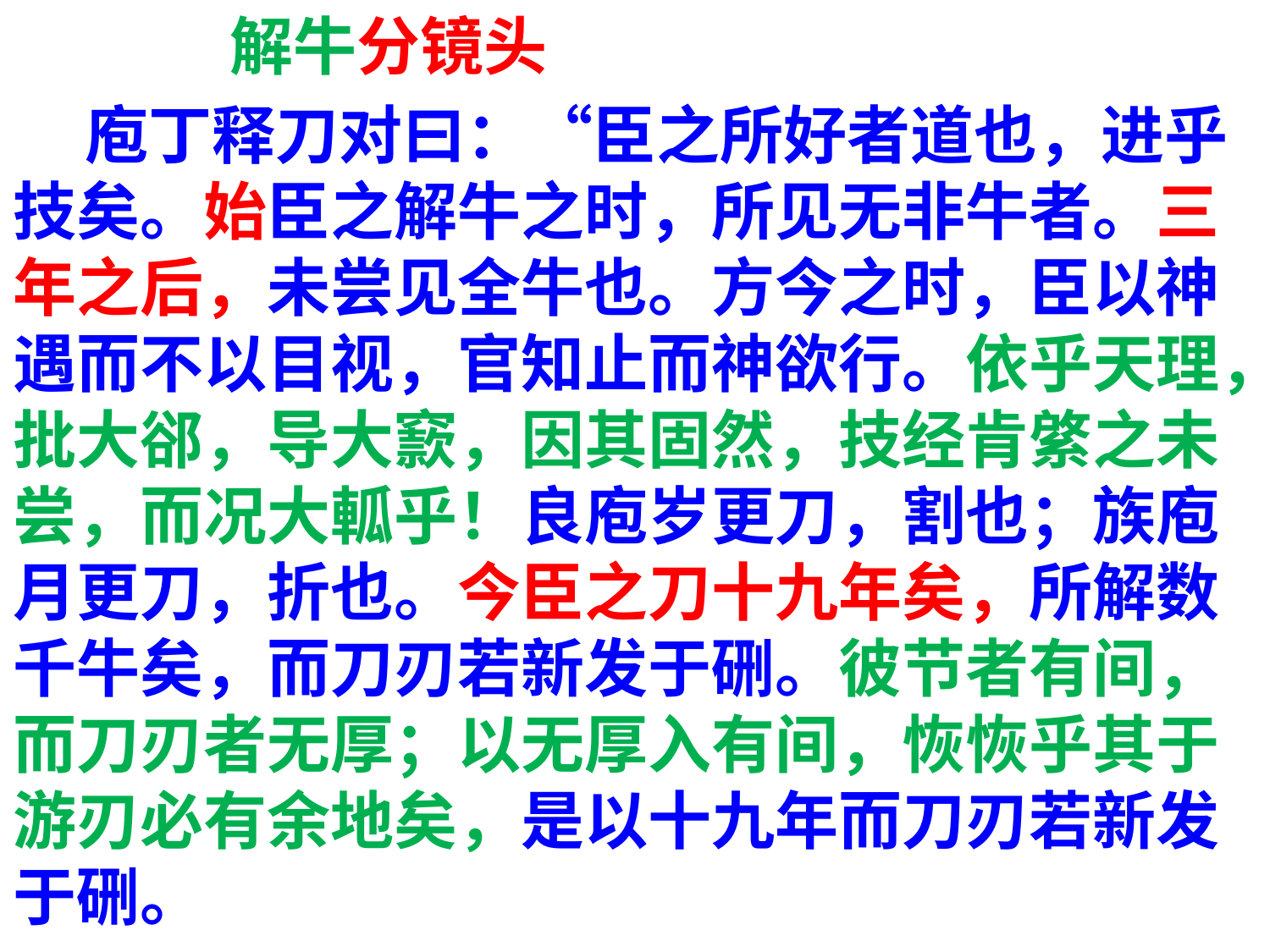

解牛分镜头
    庖丁释刀对曰：“臣之所好者道也，进乎技矣。始臣之解牛之时，所见无非牛者。三年之后，未尝见全牛也。方今之时，臣以神遇而不以目视，官知止而神欲行。依乎天理，批大郤，导大窾，因其固然，技经肯綮之未尝，而况大軱乎！良庖岁更刀，割也；族庖月更刀，折也。今臣之刀十九年矣，所解数千牛矣，而刀刃若新发于硎。彼节者有间，而刀刃者无厚；以无厚入有间，恢恢乎其于游刃必有余地矣，是以十九年而刀刃若新发于硎。